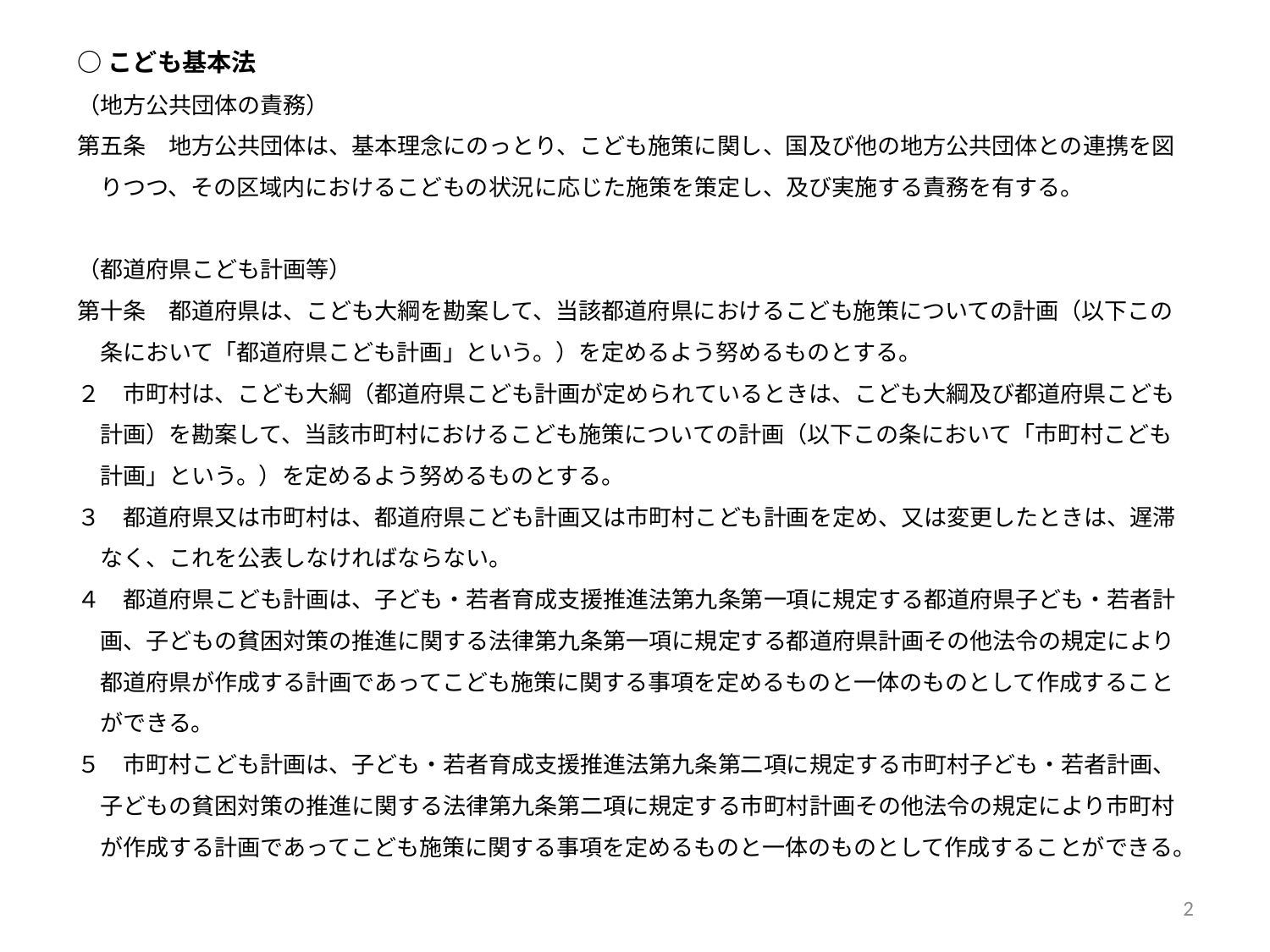

○こども基本法
（地方公共団体の責務）
第五条　地方公共団体は、基本理念にのっとり、こども施策に関し、国及び他の地方公共団体との連携を図
　りつつ、その区域内におけるこどもの状況に応じた施策を策定し、及び実施する責務を有する。

（都道府県こども計画等）
第十条　都道府県は、こども大綱を勘案して、当該都道府県におけるこども施策についての計画（以下この
　条において「都道府県こども計画」という。）を定めるよう努めるものとする。
２　市町村は、こども大綱（都道府県こども計画が定められているときは、こども大綱及び都道府県こども
　計画）を勘案して、当該市町村におけるこども施策についての計画（以下この条において「市町村こども
　計画」という。）を定めるよう努めるものとする。
３　都道府県又は市町村は、都道府県こども計画又は市町村こども計画を定め、又は変更したときは、遅滞
　なく、これを公表しなければならない。
４　都道府県こども計画は、子ども・若者育成支援推進法第九条第一項に規定する都道府県子ども・若者計
　画、子どもの貧困対策の推進に関する法律第九条第一項に規定する都道府県計画その他法令の規定により
　都道府県が作成する計画であってこども施策に関する事項を定めるものと一体のものとして作成すること
　ができる。
５　市町村こども計画は、子ども・若者育成支援推進法第九条第二項に規定する市町村子ども・若者計画、
　子どもの貧困対策の推進に関する法律第九条第二項に規定する市町村計画その他法令の規定により市町村
　が作成する計画であってこども施策に関する事項を定めるものと一体のものとして作成することができる。
2